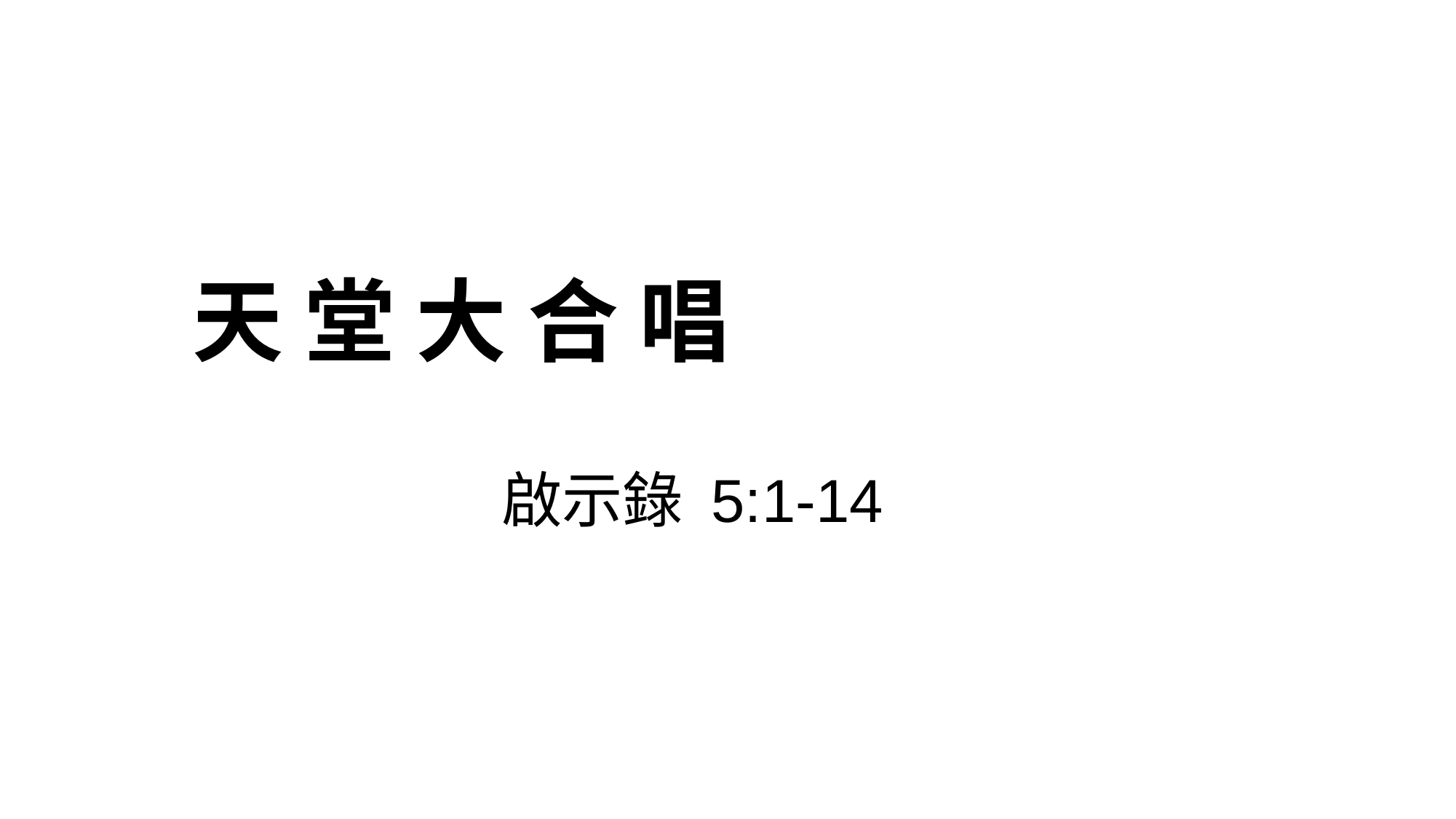

# 天 堂 大 合 唱
啟示錄 5:1-14